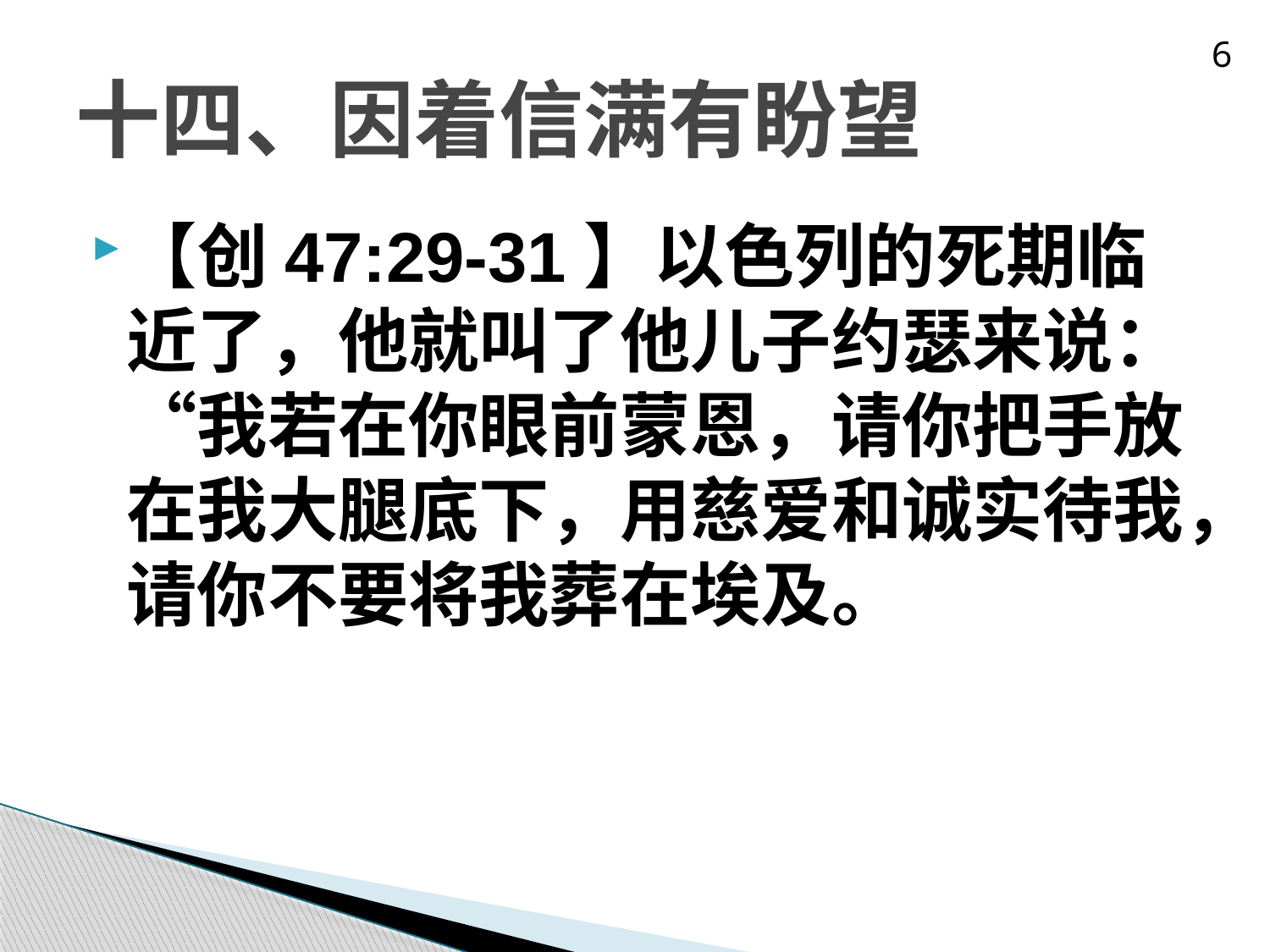

6
# 十四、因着信满有盼望
【创47:29-31】以色列的死期临近了，他就叫了他儿子约瑟来说：“我若在你眼前蒙恩，请你把手放在我大腿底下，用慈爱和诚实待我，请你不要将我葬在埃及。